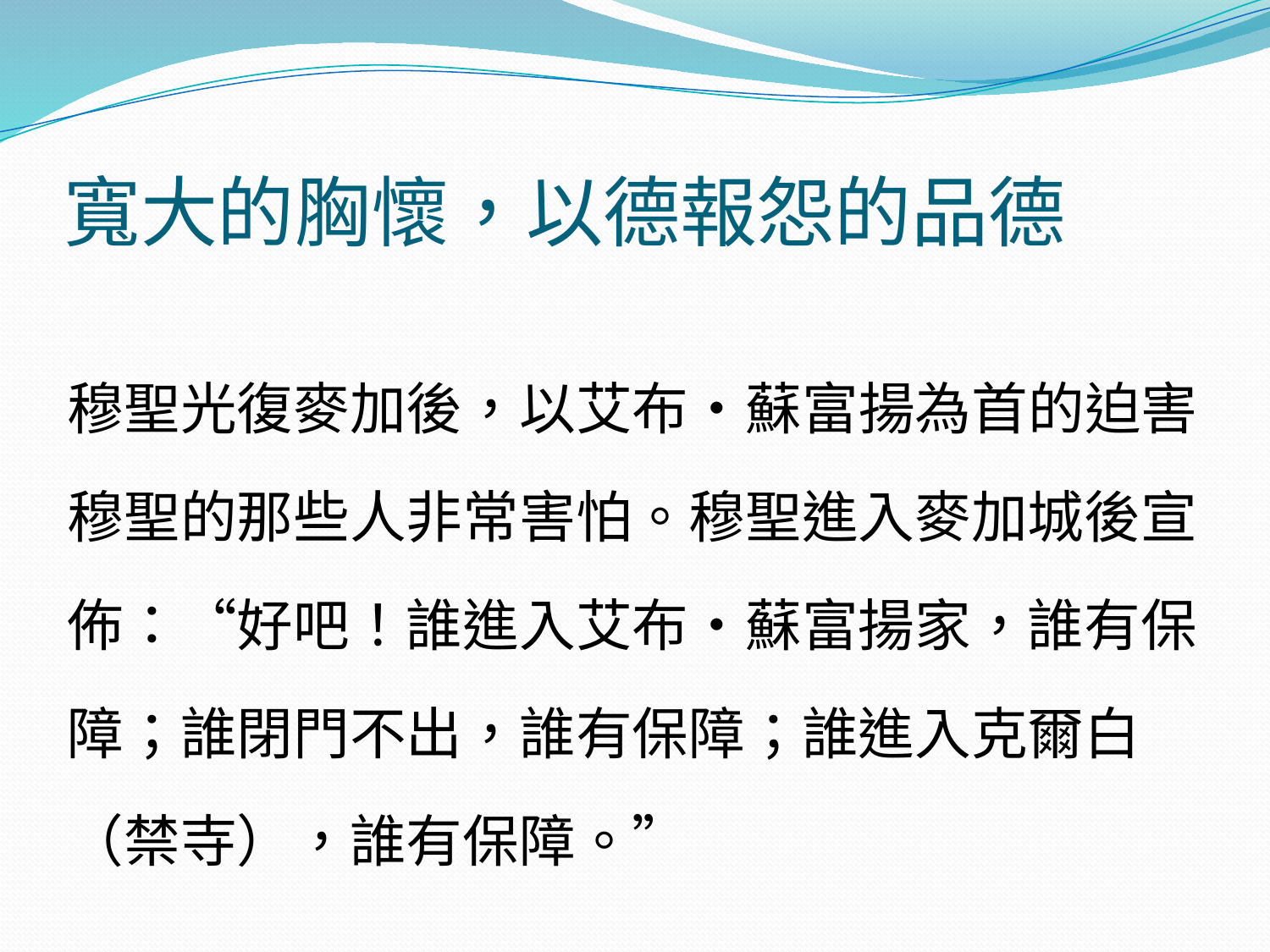

# 寬大的胸懷，以德報怨的品德
穆聖光復麥加後，以艾布•蘇富揚為首的迫害穆聖的那些人非常害怕。穆聖進入麥加城後宣佈：“好吧！誰進入艾布•蘇富揚家，誰有保障；誰閉門不出，誰有保障；誰進入克爾白（禁寺），誰有保障。”